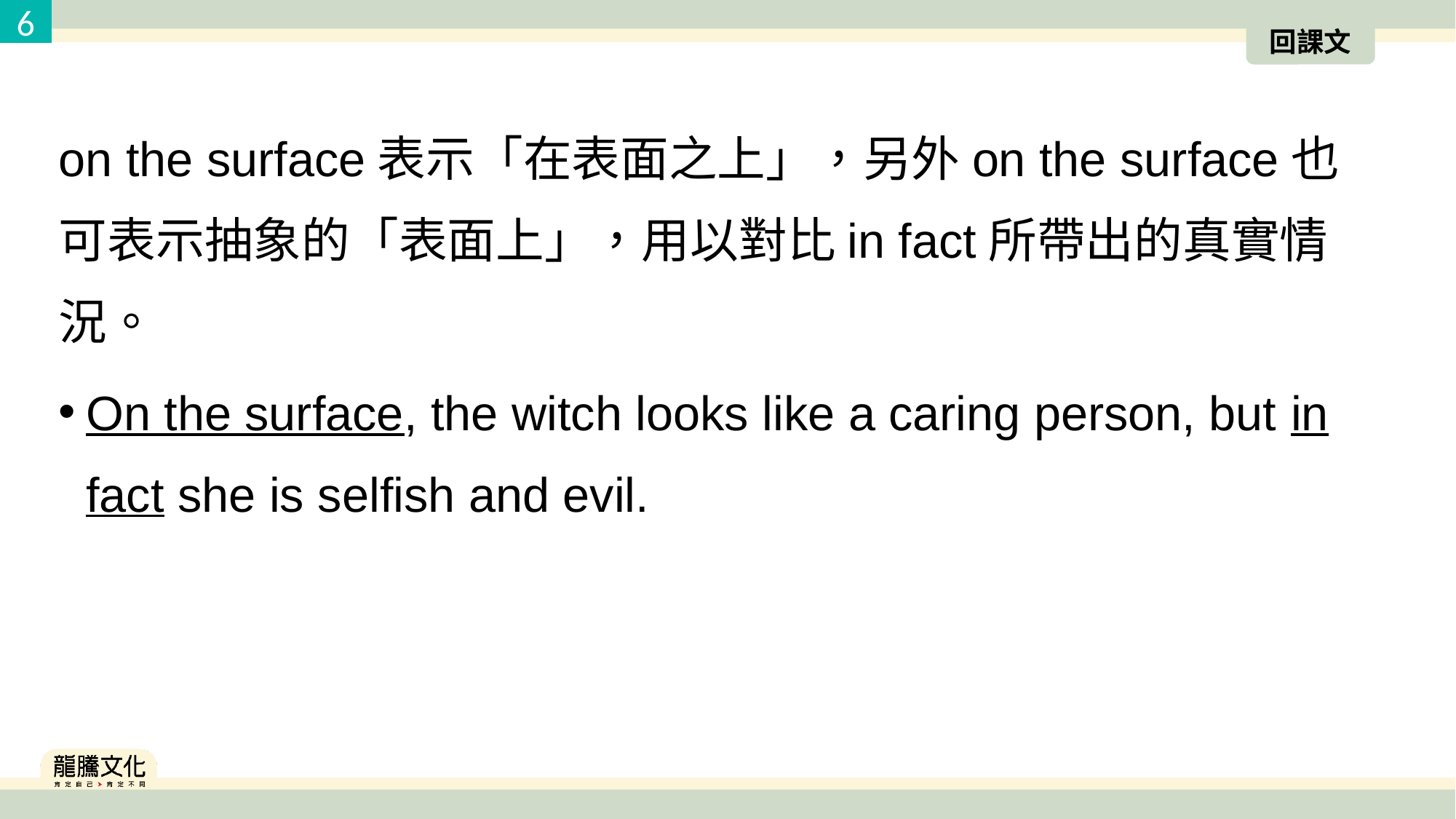

6
回課文
on the surface表示「在表面之上」，另外on the surface也可表示抽象的「表面上」，用以對比in fact所帶出的真實情況。
On the surface, the witch looks like a caring person, but in fact she is selfish and evil.